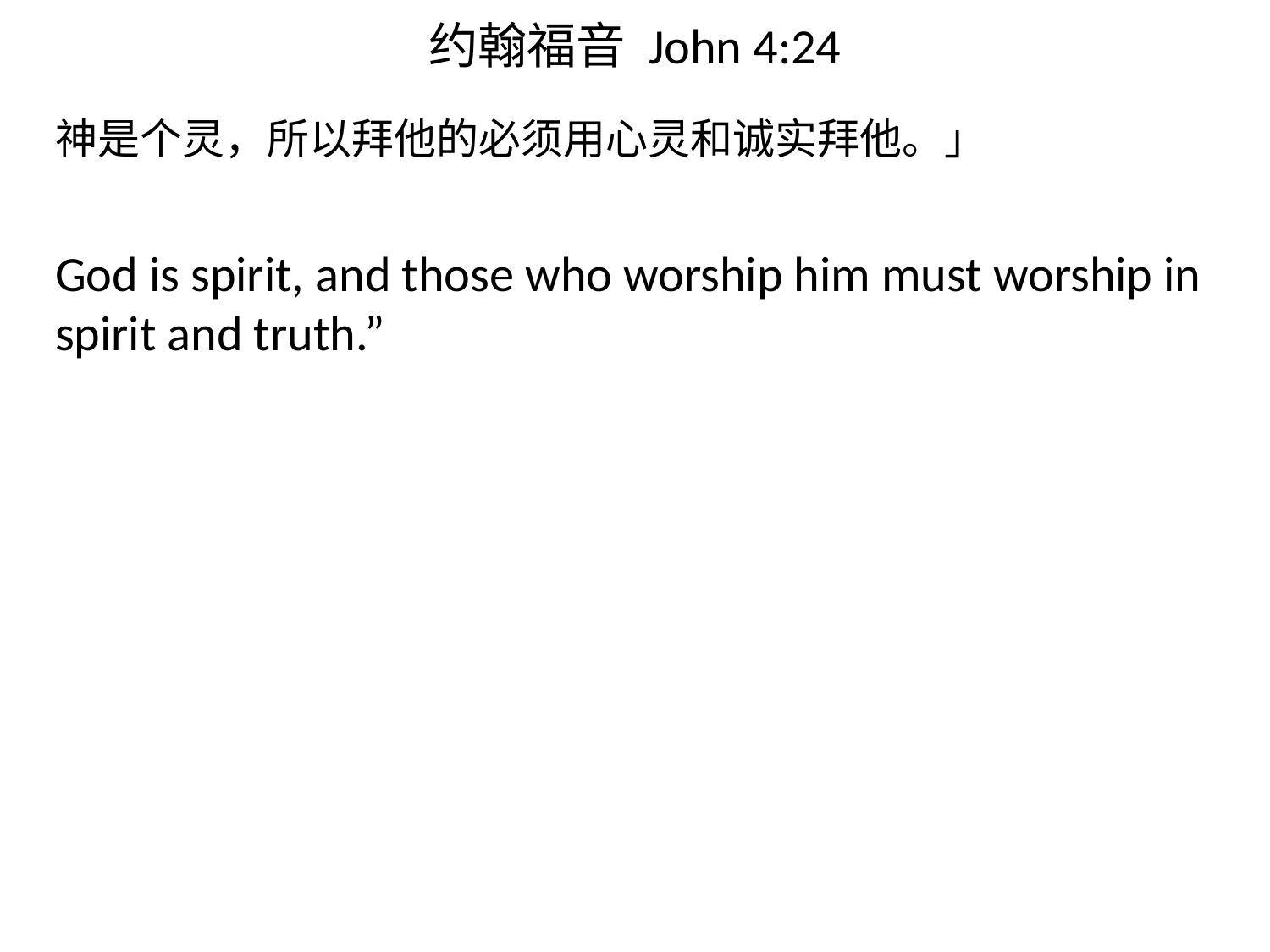

# 约翰福音 John 4:24
神是个灵，所以拜他的必须用心灵和诚实拜他。」

God is spirit, and those who worship him must worship in spirit and truth.”